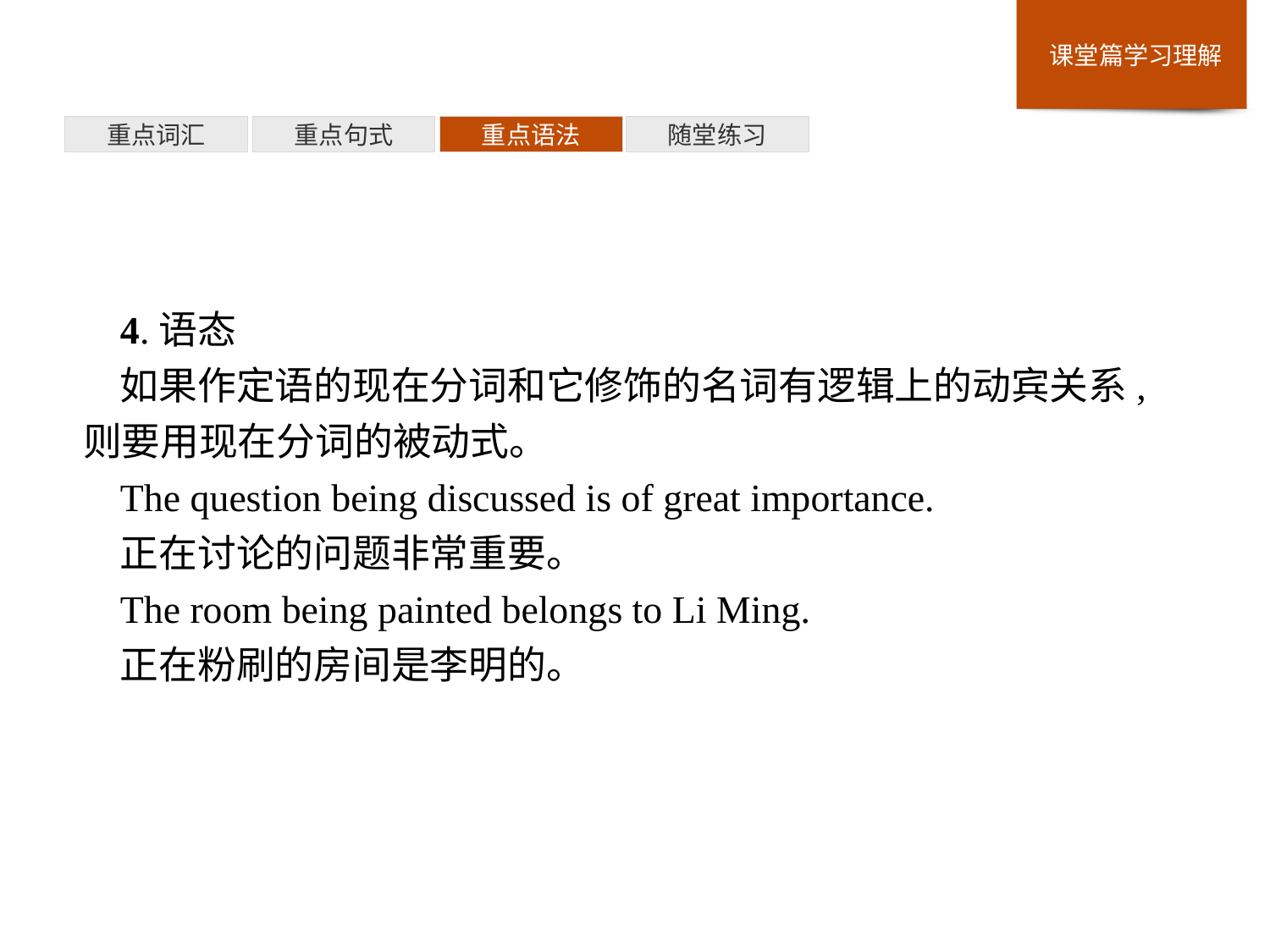

重点词汇
重点句式
重点语法
随堂练习
4.语态
如果作定语的现在分词和它修饰的名词有逻辑上的动宾关系,则要用现在分词的被动式。
The question being discussed is of great importance.
正在讨论的问题非常重要。
The room being painted belongs to Li Ming.
正在粉刷的房间是李明的。